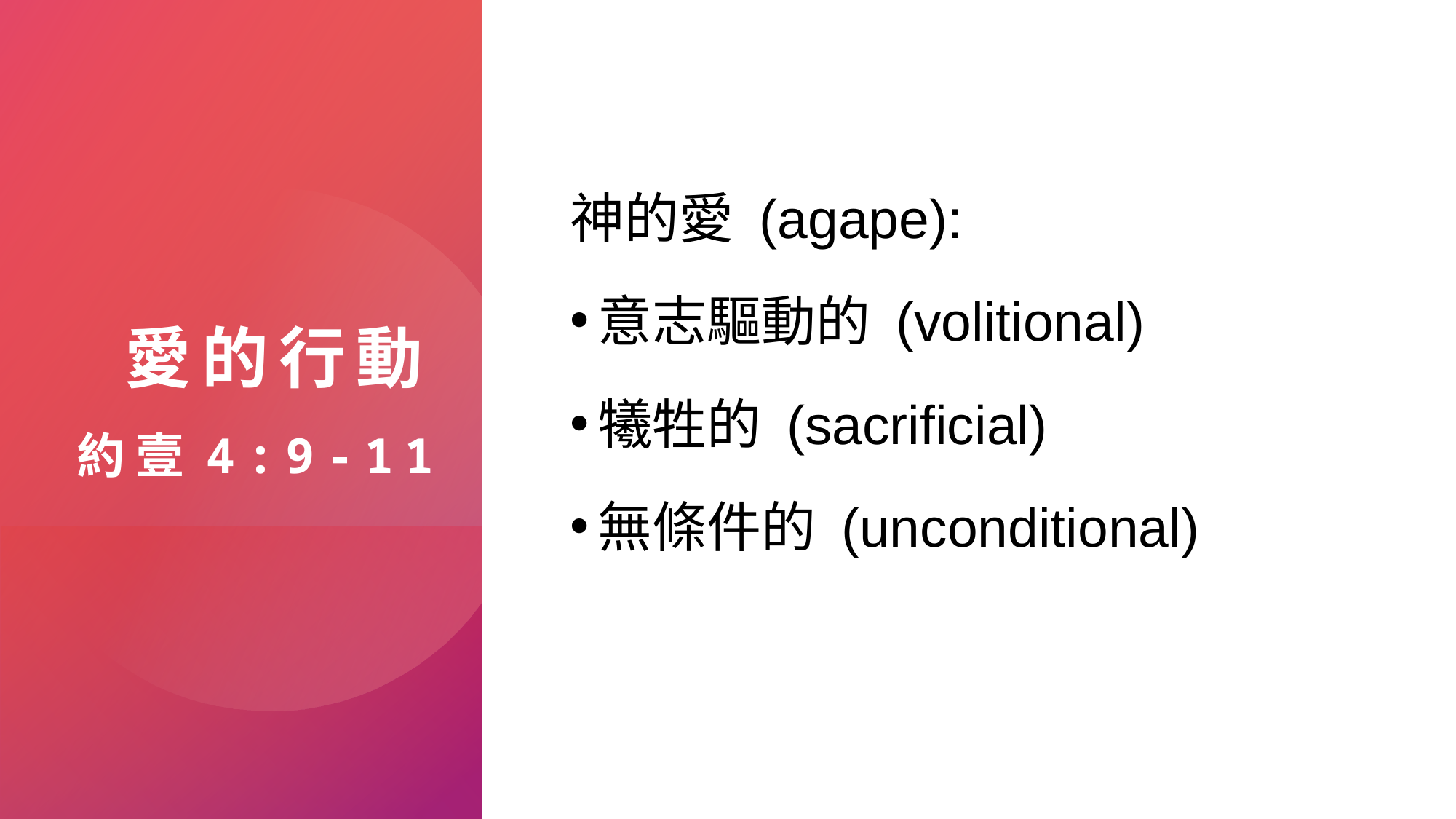

# 愛的行動 約壹4:9-11

神的愛 (agape):
意志驅動的 (volitional)
犧牲的 (sacrificial)
無條件的 (unconditional)